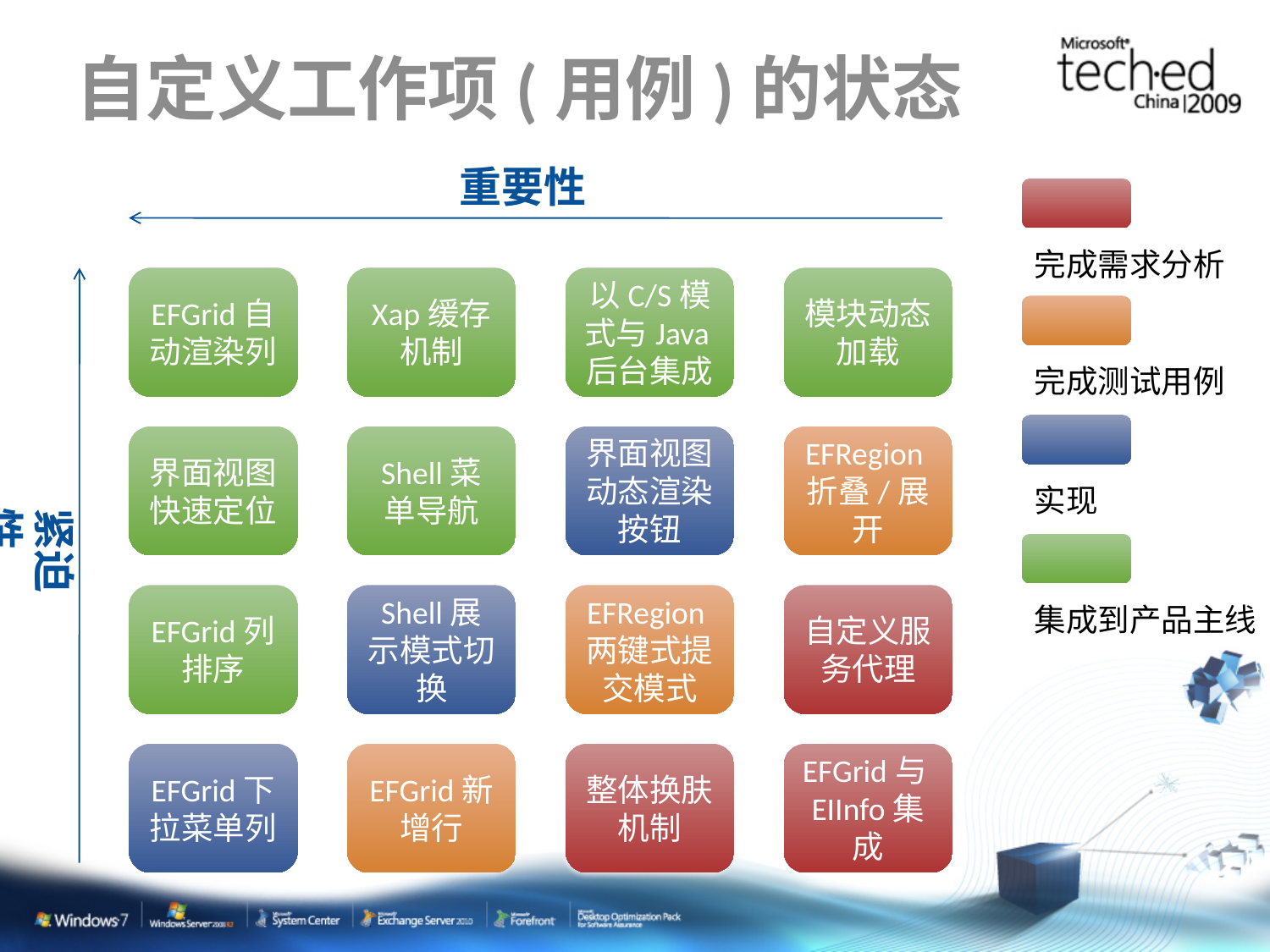

# 自定义工作项(用例)的状态
重要性

完成需求分析

完成测试用例

实现

集成到产品主线
EFGrid自动渲染列
Xap缓存机制
以C/S模式与Java后台集成
模块动态加载
界面视图快速定位
Shell菜单导航
界面视图动态渲染按钮
EFRegion折叠/展开
紧迫性
EFGrid列排序
Shell展示模式切换
EFRegion两键式提交模式
自定义服务代理
EFGrid下拉菜单列
EFGrid新增行
整体换肤机制
EFGrid与EIInfo集成